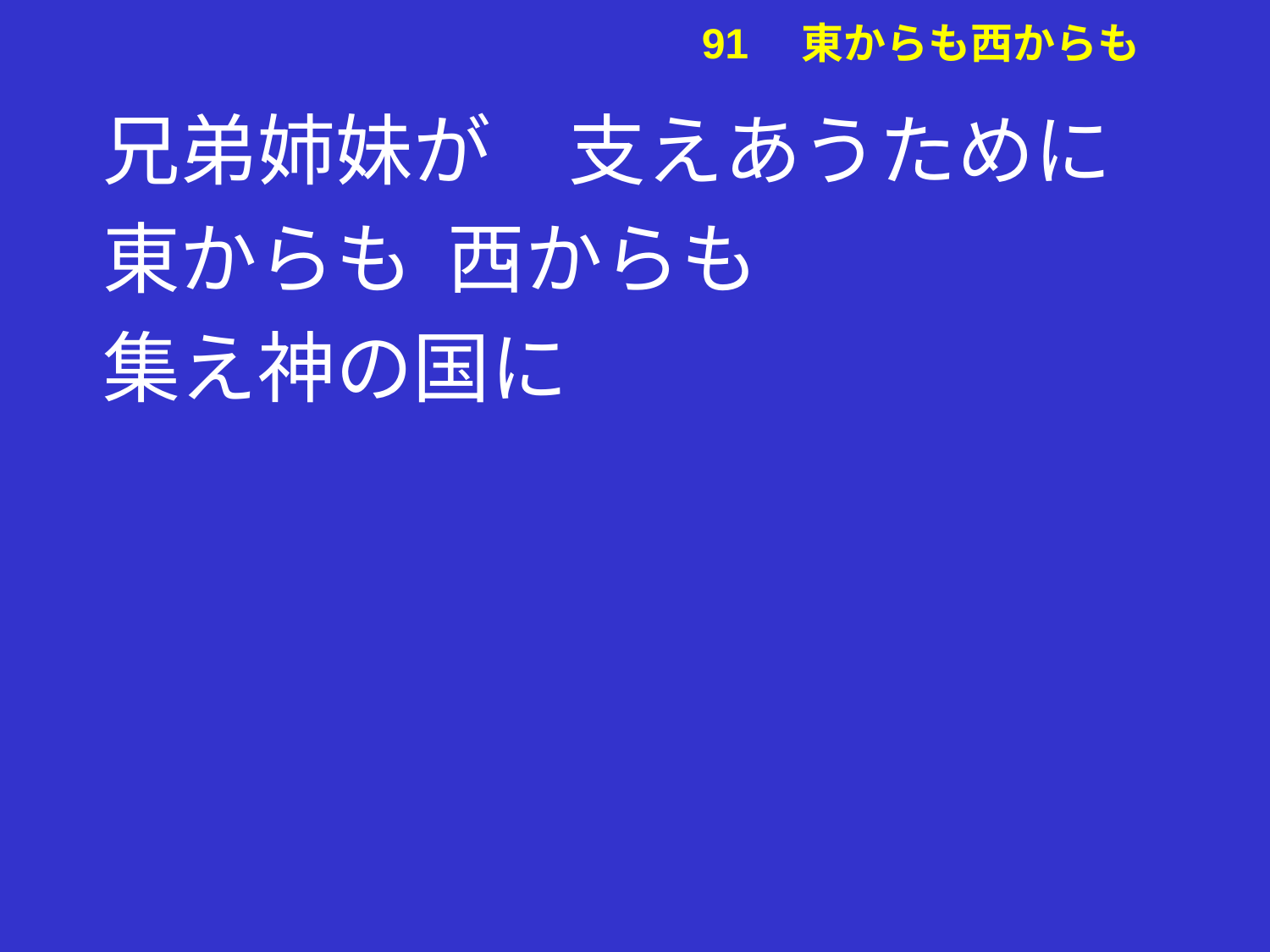

# 兄弟姉妹が　支えあうために
東からも  西からも
集え神の国に

91　東からも西からも